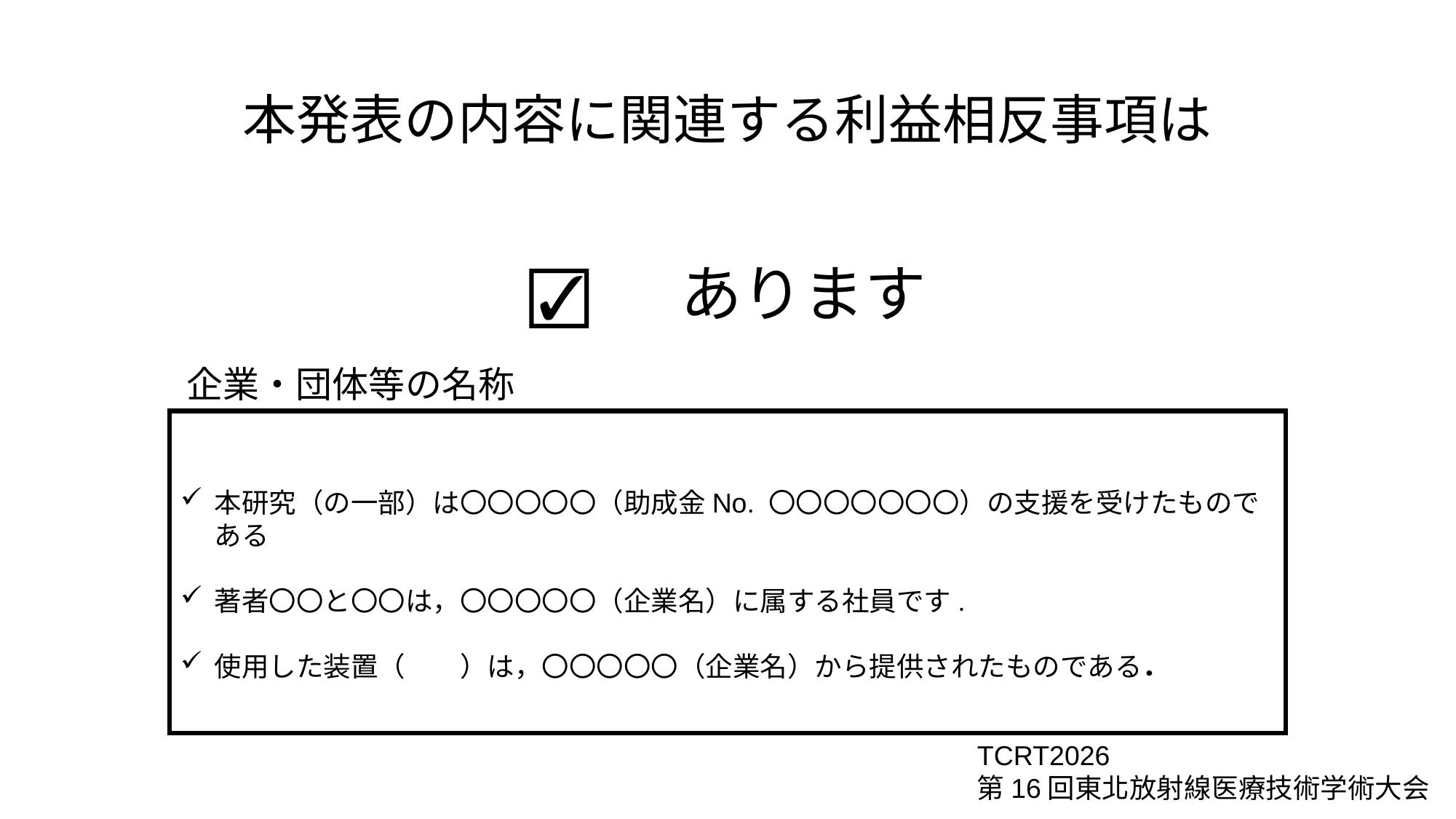

本発表の内容に関連する利益相反事項は
☑ 　あります
企業・団体等の名称

本研究（の一部）は〇〇〇〇〇（助成金No. 〇〇〇〇〇〇〇）の支援を受けたものである

著者〇〇と〇〇は，〇〇〇〇〇（企業名）に属する社員です.

使用した装置（　　）は，〇〇〇〇〇（企業名）から提供されたものである．
TCRT2026
第16回東北放射線医療技術学術大会